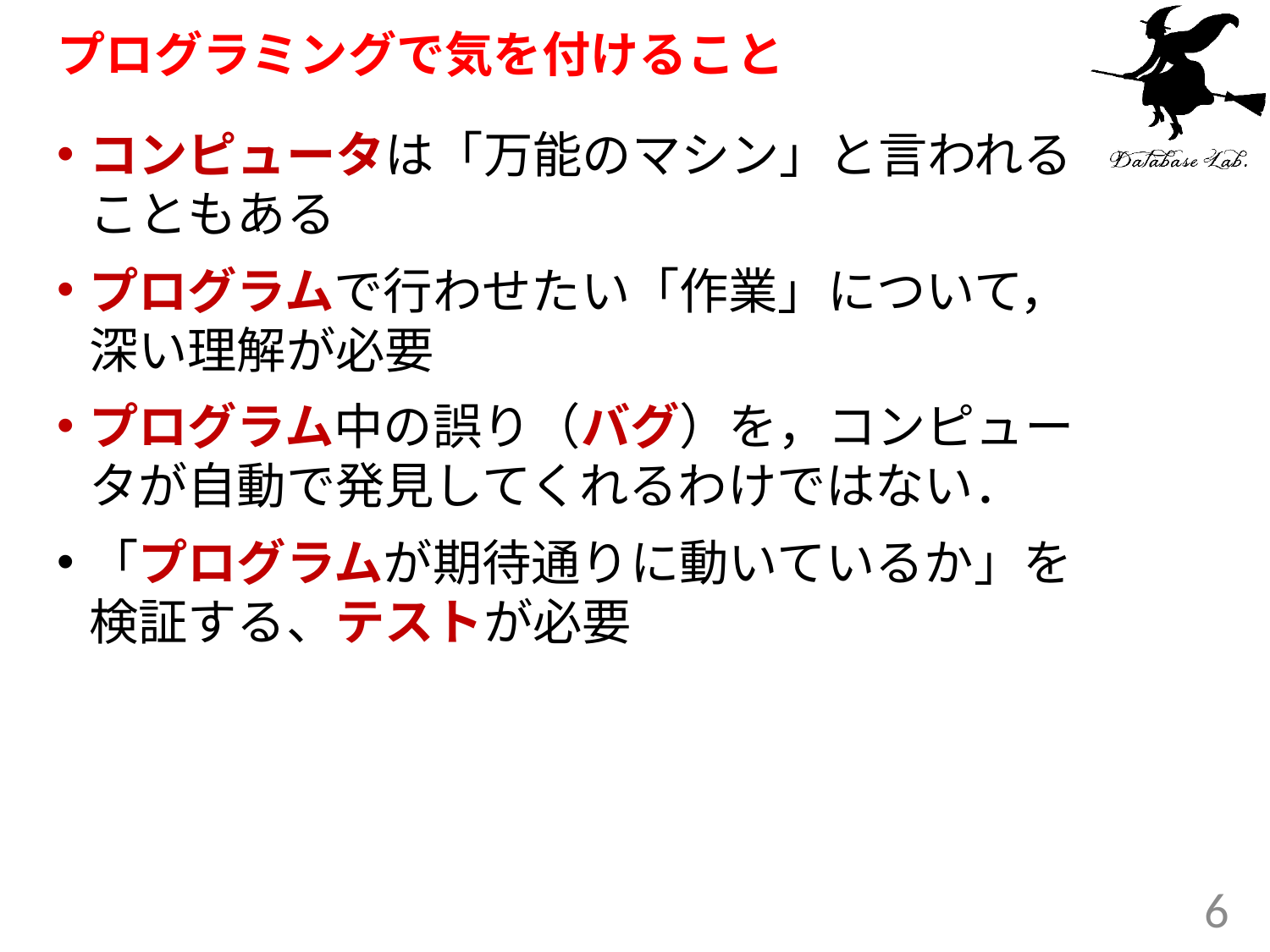

# プログラミングで気を付けること
コンピュータは「万能のマシン」と言われることもある
プログラムで行わせたい「作業」について，深い理解が必要
プログラム中の誤り（バグ）を，コンピュータが自動で発見してくれるわけではない．
「プログラムが期待通りに動いているか」を検証する、テストが必要

6